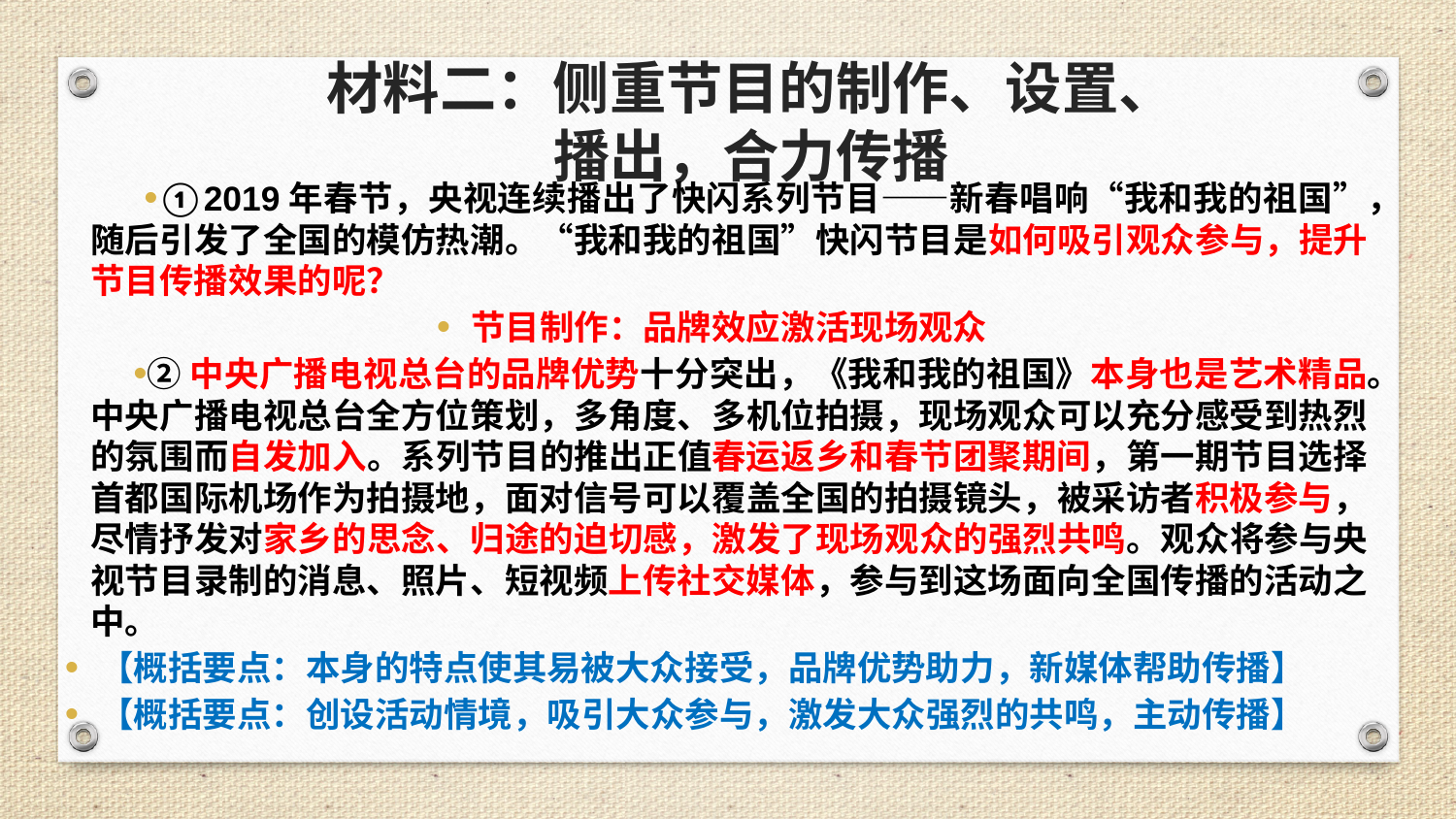

# 材料二：侧重节目的制作、设置、 播出，合力传播
①2019年春节，央视连续播出了快闪系列节目——新春唱响“我和我的祖国”，随后引发了全国的模仿热潮。“我和我的祖国”快闪节目是如何吸引观众参与，提升节目传播效果的呢？
节目制作：品牌效应激活现场观众
②中央广播电视总台的品牌优势十分突出，《我和我的祖国》本身也是艺术精品。中央广播电视总台全方位策划，多角度、多机位拍摄，现场观众可以充分感受到热烈的氛围而自发加入。系列节目的推出正值春运返乡和春节团聚期间，第一期节目选择首都国际机场作为拍摄地，面对信号可以覆盖全国的拍摄镜头，被采访者积极参与，尽情抒发对家乡的思念、归途的迫切感，激发了现场观众的强烈共鸣。观众将参与央视节目录制的消息、照片、短视频上传社交媒体，参与到这场面向全国传播的活动之中。
【概括要点：本身的特点使其易被大众接受，品牌优势助力，新媒体帮助传播】
【概括要点：创设活动情境，吸引大众参与，激发大众强烈的共鸣，主动传播】